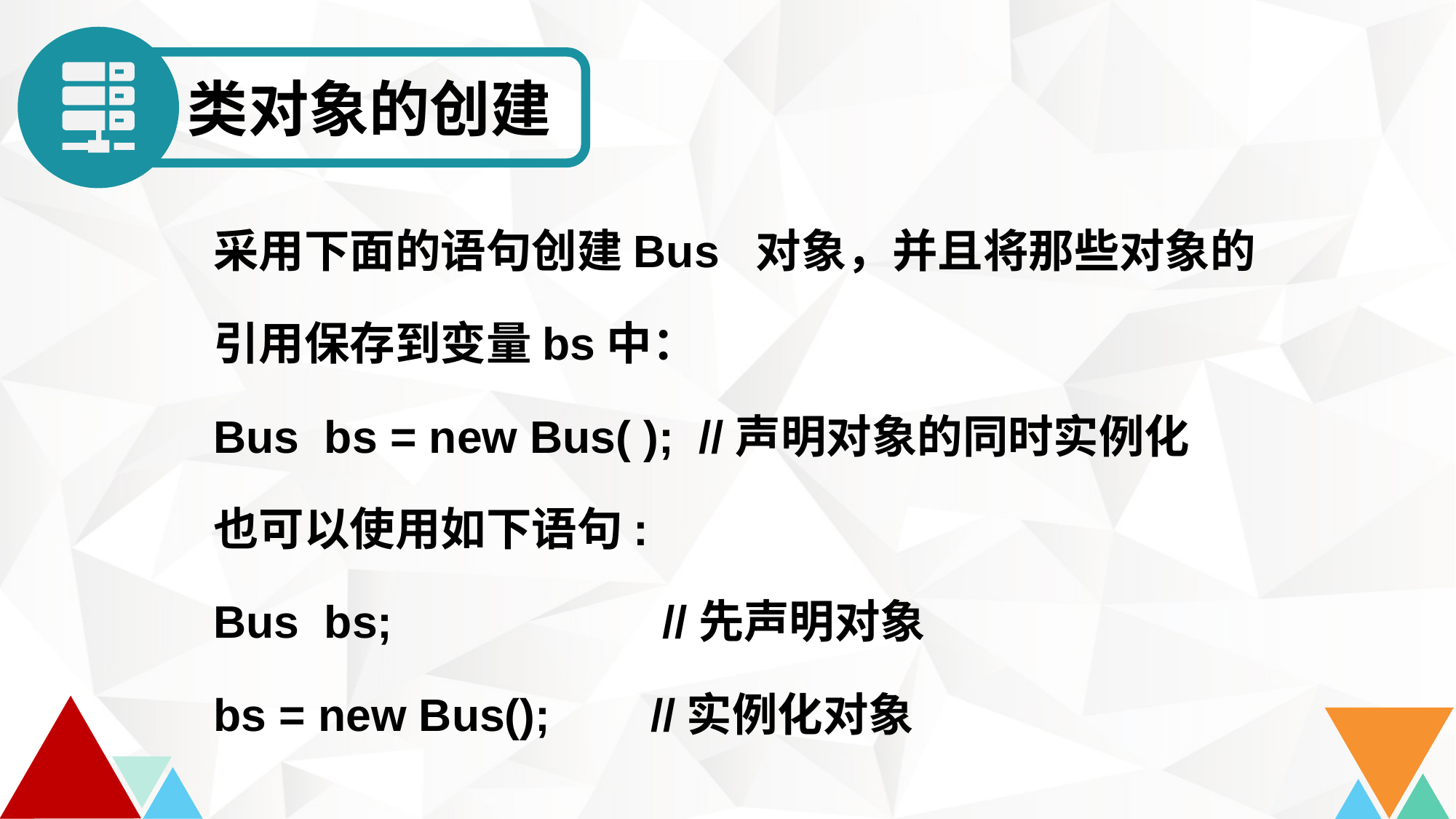

类对象的创建
采用下面的语句创建Bus  对象，并且将那些对象的引用保存到变量bs中：
Bus  bs = new Bus( );  //声明对象的同时实例化
也可以使用如下语句:
Bus  bs;                  	 //先声明对象
bs = new Bus();        //实例化对象